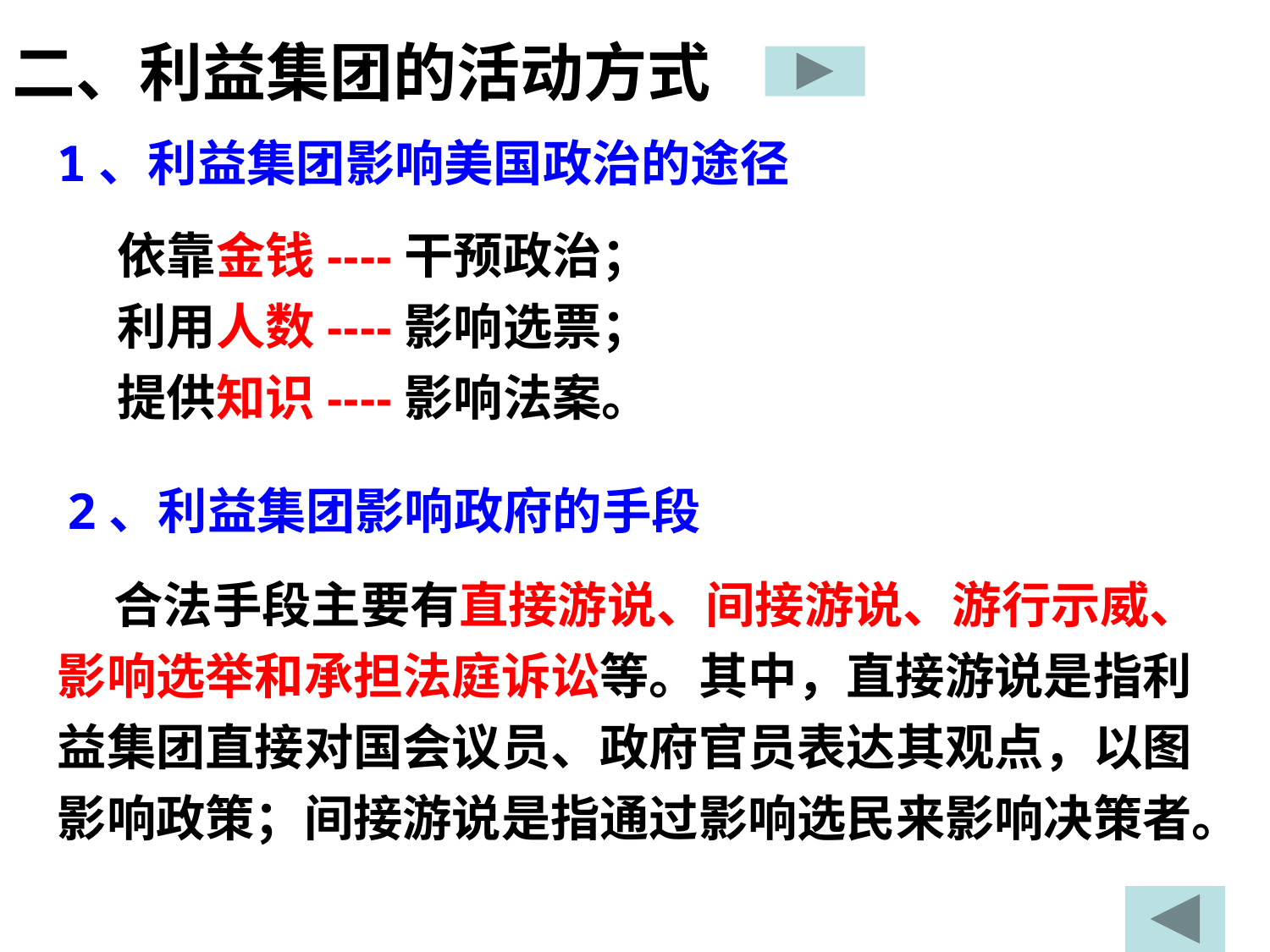

二、利益集团的活动方式

1、利益集团影响美国政治的途径
依靠金钱----干预政治；
利用人数----影响选票；
提供知识----影响法案。
2、利益集团影响政府的手段
    合法手段主要有直接游说、间接游说、游行示威、影响选举和承担法庭诉讼等。其中，直接游说是指利益集团直接对国会议员、政府官员表达其观点，以图影响政策；间接游说是指通过影响选民来影响决策者。